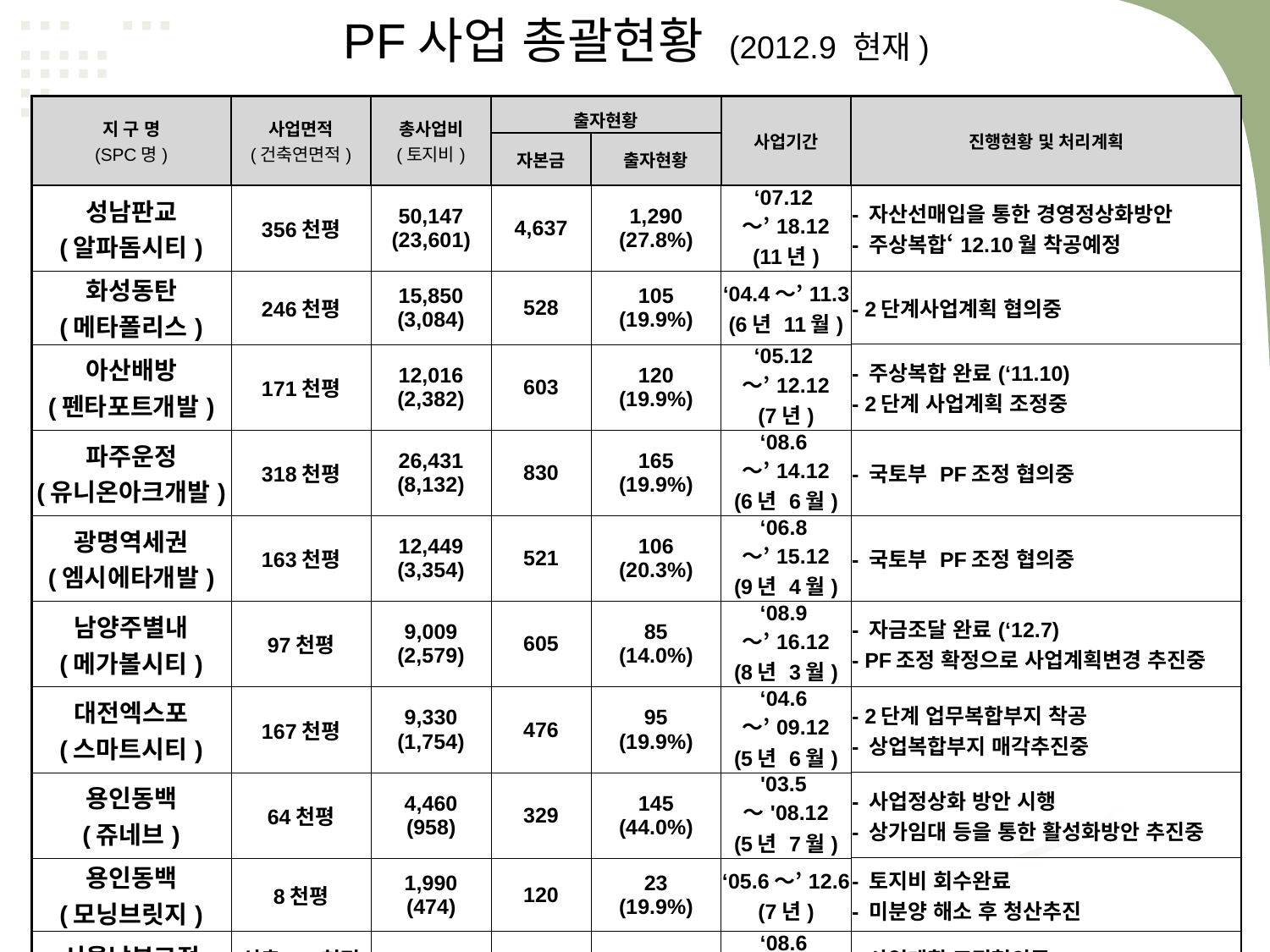

PF사업 총괄현황 (2012.9 현재)
| 지 구 명 (SPC명) | 사업면적 (건축연면적) | 총사업비 (토지비) | 출자현황 |  | 사업기간 | 진행현황 및 처리계획 |
| --- | --- | --- | --- | --- | --- | --- |
|  |  |  | 자본금 | 출자현황 |  |  |
| 성남판교 (알파돔시티) | 356천평 | 50,147 (23,601) | 4,637 | 1,290 (27.8%) | ‘07.12～’18.12 (11년) | - 자산선매입을 통한 경영정상화방안 - 주상복합‘12.10월 착공예정 |
| 화성동탄 (메타폴리스) | 246천평 | 15,850 (3,084) | 528 | 105 (19.9%) | ‘04.4～’11.3 (6년 11월) | - 2단계사업계획 협의중 |
| 아산배방 (펜타포트개발) | 171천평 | 12,016 (2,382) | 603 | 120 (19.9%) | ‘05.12～’12.12 (7년) | - 주상복합 완료(‘11.10) - 2단계 사업계획 조정중 |
| 파주운정 (유니온아크개발) | 318천평 | 26,431 (8,132) | 830 | 165 (19.9%) | ‘08.6～’14.12 (6년 6월) | - 국토부 PF조정 협의중 |
| 광명역세권 (엠시에타개발) | 163천평 | 12,449 (3,354) | 521 | 106 (20.3%) | ‘06.8～’15.12 (9년 4월) | - 국토부 PF조정 협의중 |
| 남양주별내 (메가볼시티) | 97천평 | 9,009 (2,579) | 605 | 85 (14.0%) | ‘08.9～’16.12 (8년 3월) | - 자금조달 완료(‘12.7) - PF조정 확정으로 사업계획변경 추진중 |
| 대전엑스포 (스마트시티) | 167천평 | 9,330 (1,754) | 476 | 95 (19.9%) | ‘04.6～’09.12 (5년 6월) | - 2단계 업무복합부지 착공 - 상업복합부지 매각추진중 |
| 용인동백 (쥬네브) | 64천평 | 4,460 (958) | 329 | 145 (44.0%) | '03.5～'08.12 (5년 7월) | - 사업정상화 방안 시행 - 상가임대 등을 통한 활성화방안 추진중 |
| 용인동백 (모닝브릿지) | 8천평 | 1,990 (474) | 120 | 23 (19.9%) | ‘05.6～’12.6 (7년) | - 토지비 회수완료 - 미분양 해소 후 청산추진 |
| 서울남부교정 (비채누리개발) | 신축 24천평 이적 134천평 | 16,322 (5,879) | 291 | 49 (16.7%) | ‘08.6～’15.12 (7년 6개월) | - 사업계획 조정협의중 - 고도완화 제한 추진중 |
| 10개 사업 | 1,724천평 | 158,004 (52,197) | 8,940 | 2,182 |  |  |